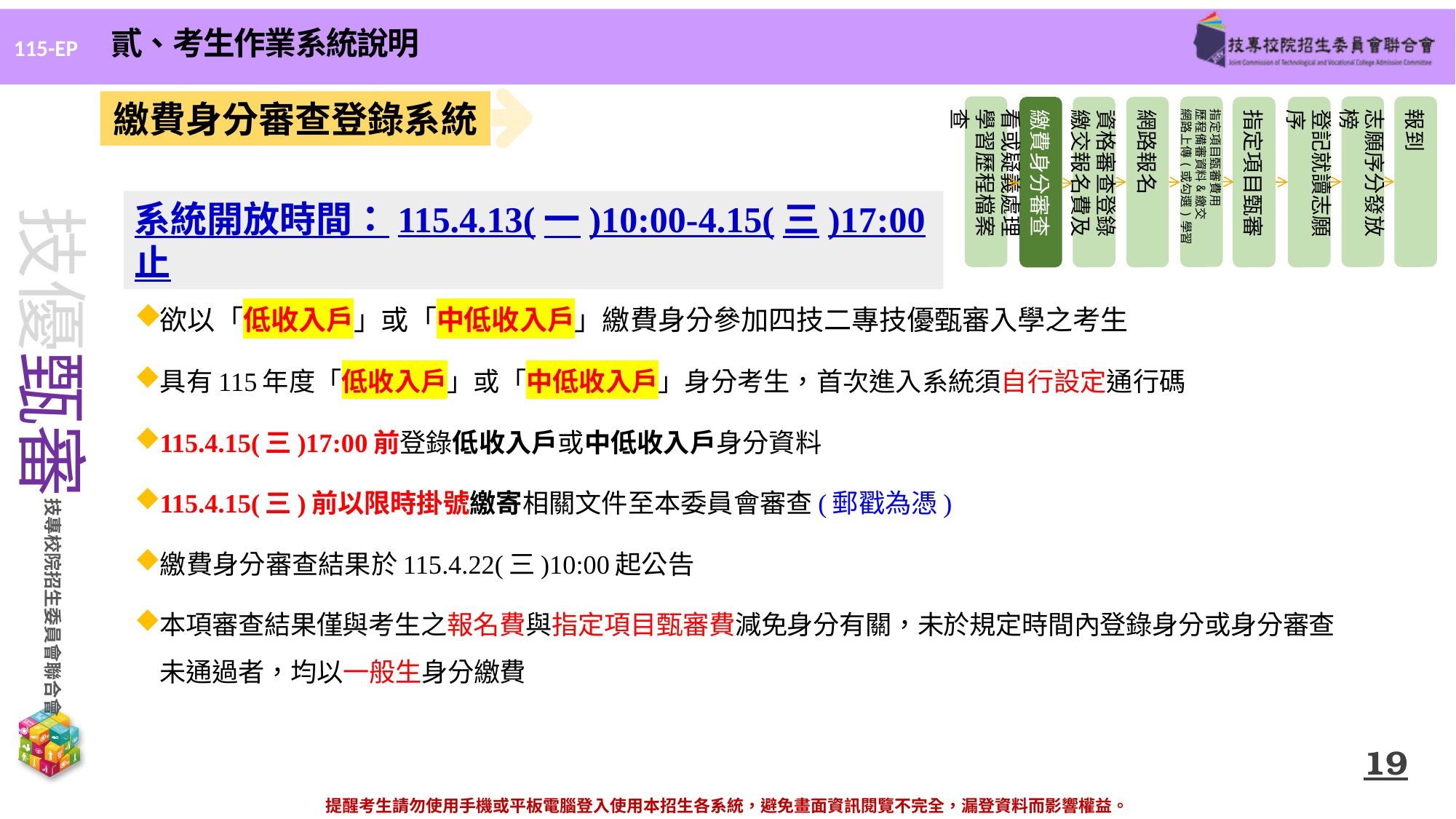

貳、考生作業系統說明

繳費身分審查登錄系統
看或疑義處理
學習歷程檔案查
指定項目甄審費用
歷程備審資料&繳交
網路上傳(或勾選)學習
志願序分發放榜
報到
資格審查登錄
繳交報名費及
網路報名
指定項目甄審
登記就讀志願序
繳費身分審查
系統開放時間：115.4.13(一)10:00-4.15(三)17:00止
欲以「低收入戶」或「中低收入戶」繳費身分參加四技二專技優甄審入學之考生
具有115年度「低收入戶」或「中低收入戶」身分考生，首次進入系統須自行設定通行碼
115.4.15(三)17:00前登錄低收入戶或中低收入戶身分資料
115.4.15(三)前以限時掛號繳寄相關文件至本委員會審查(郵戳為憑)
繳費身分審查結果於115.4.22(三)10:00起公告
本項審查結果僅與考生之報名費與指定項目甄審費減免身分有關，未於規定時間內登錄身分或身分審查未通過者，均以一般生身分繳費